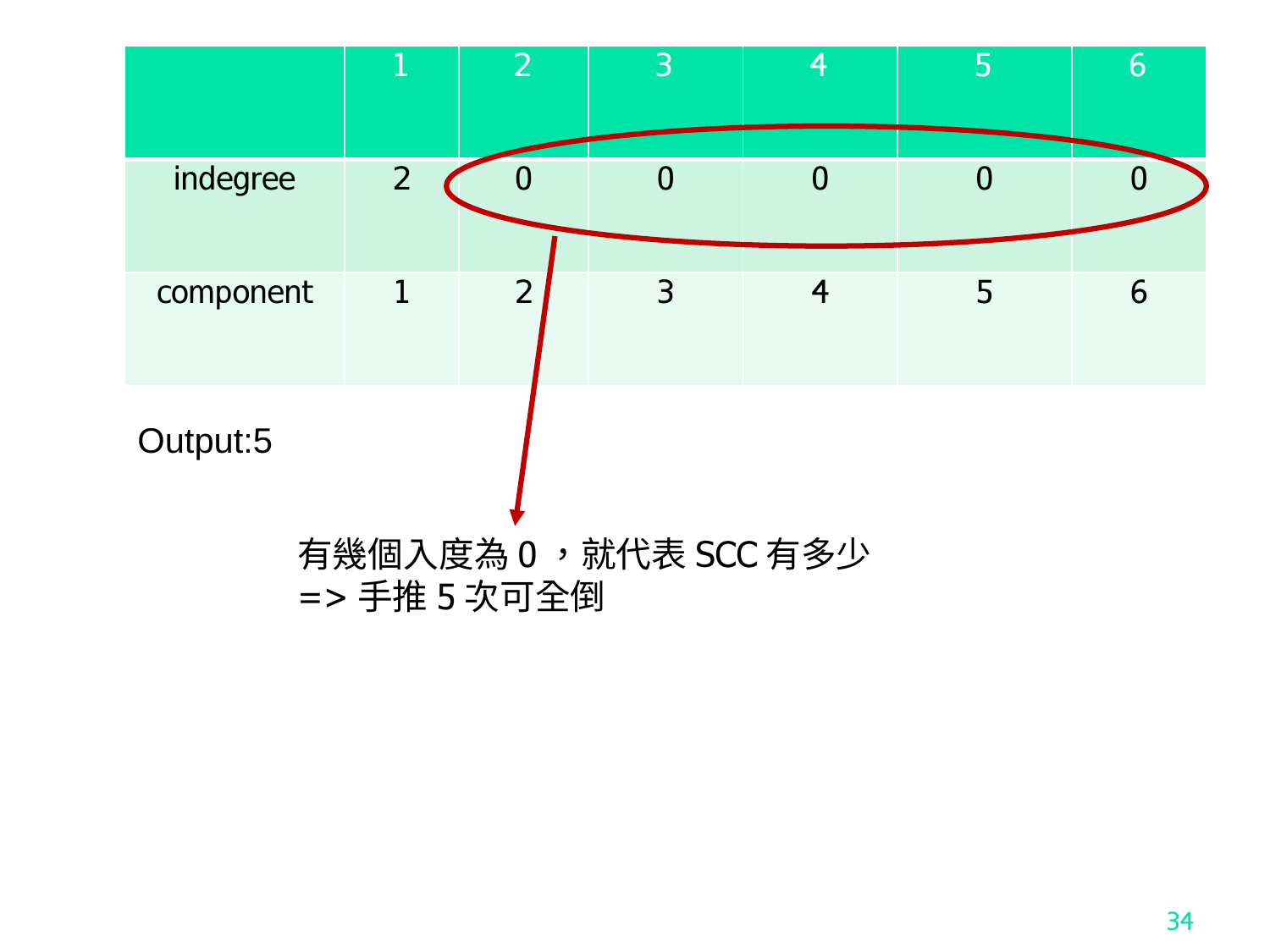

|  | 1 | 2 | 3 | 4 | 5 | 6 |
| --- | --- | --- | --- | --- | --- | --- |
| indegree | 2 | 0 | 0 | 0 | 0 | 0 |
| component | 1 | 2 | 3 | 4 | 5 | 6 |

Output:5
有幾個入度為0，就代表SCC有多少
=>手推5次可全倒
34